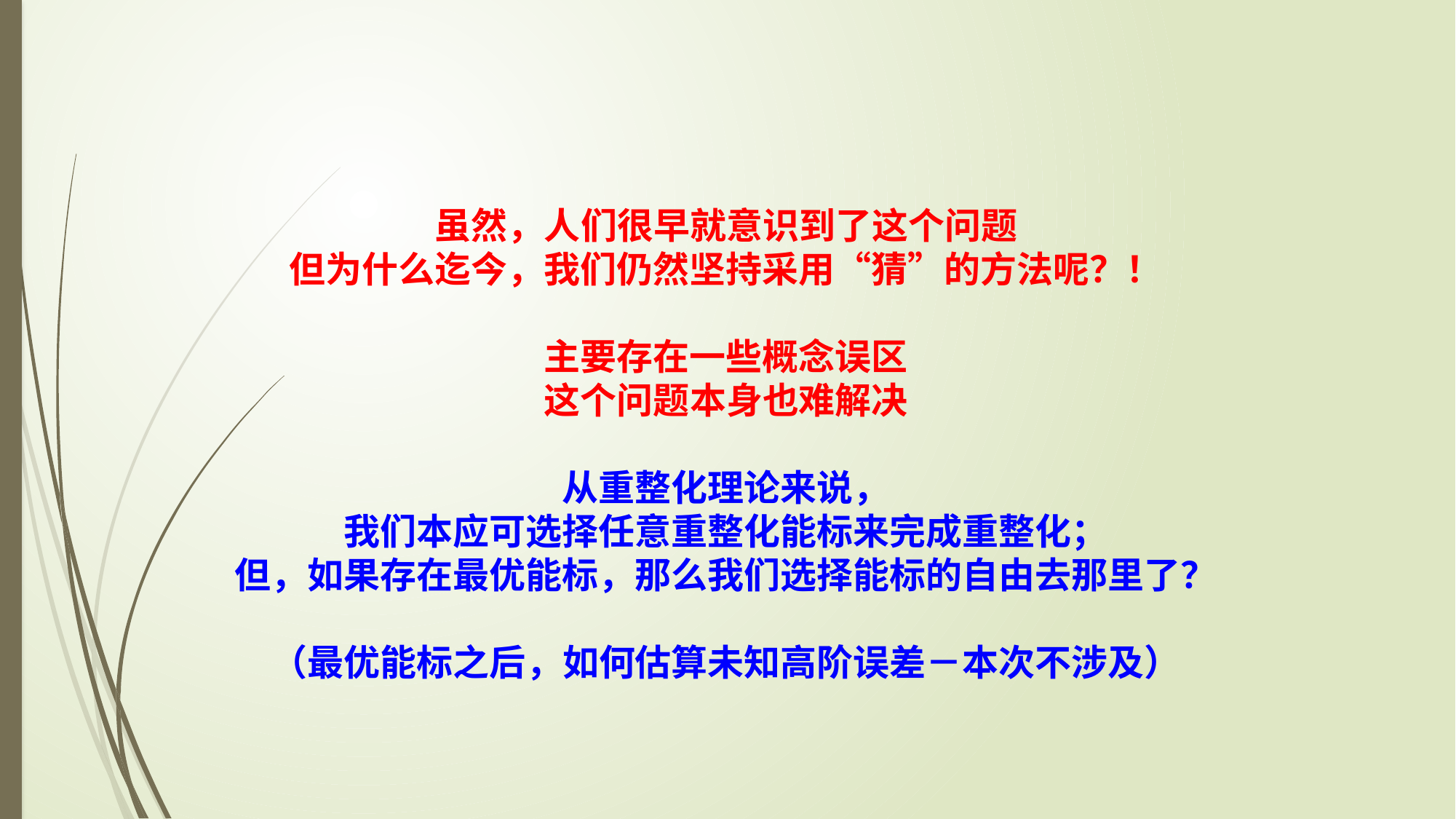

虽然，人们很早就意识到了这个问题
但为什么迄今，我们仍然坚持采用“猜”的方法呢？！

主要存在一些概念误区
这个问题本身也难解决

从重整化理论来说，
我们本应可选择任意重整化能标来完成重整化；
但，如果存在最优能标，那么我们选择能标的自由去那里了？

（最优能标之后，如何估算未知高阶误差－本次不涉及）